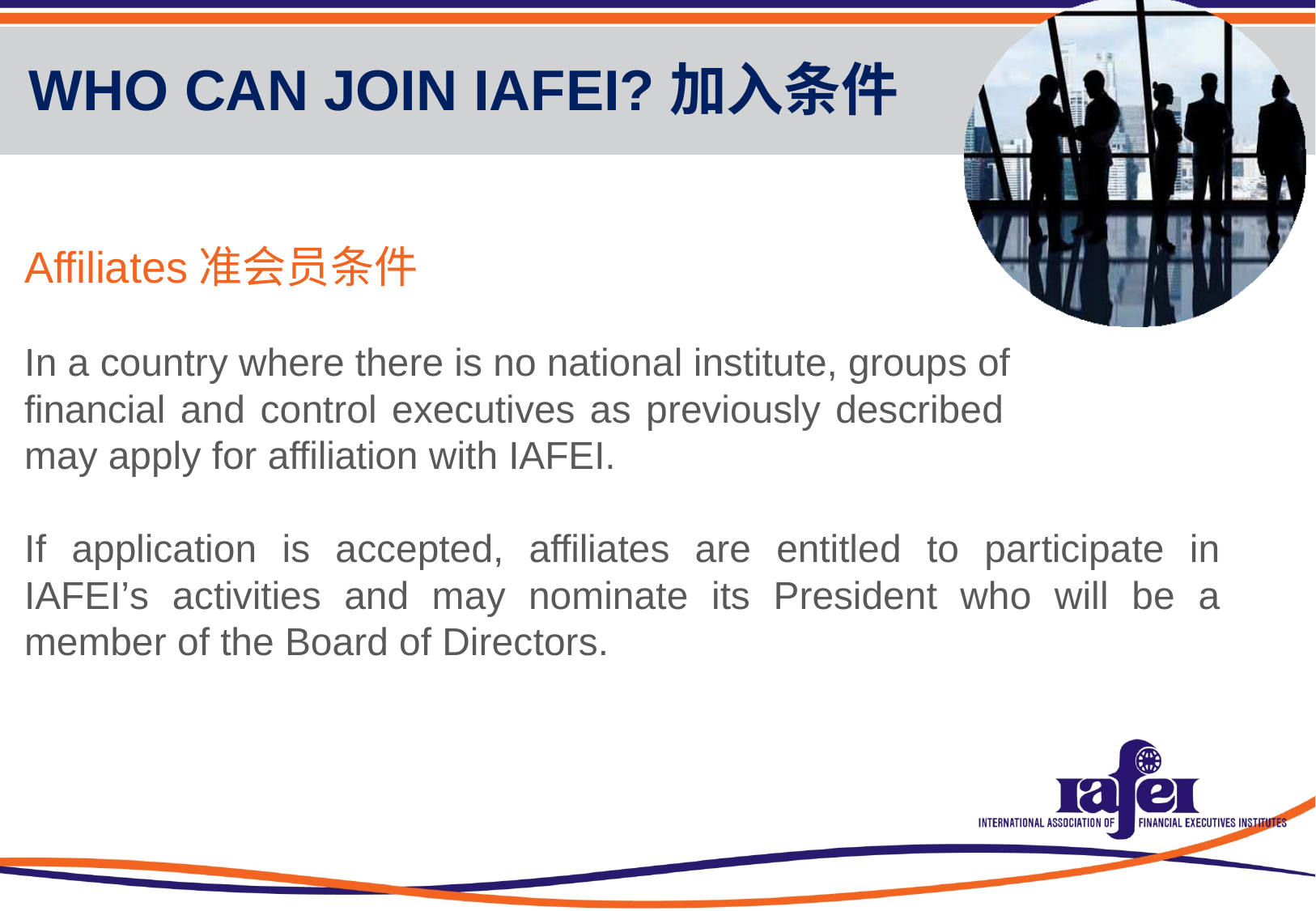

WHO CAN JOIN IAFEI?加入条件
Affiliates准会员条件

In a country where there is no national institute, groups of
financial and control executives as previously described may apply for affiliation with IAFEI.

If application is accepted, affiliates are entitled to participate in IAFEI’s activities and may nominate its President who will be a member of the Board of Directors.